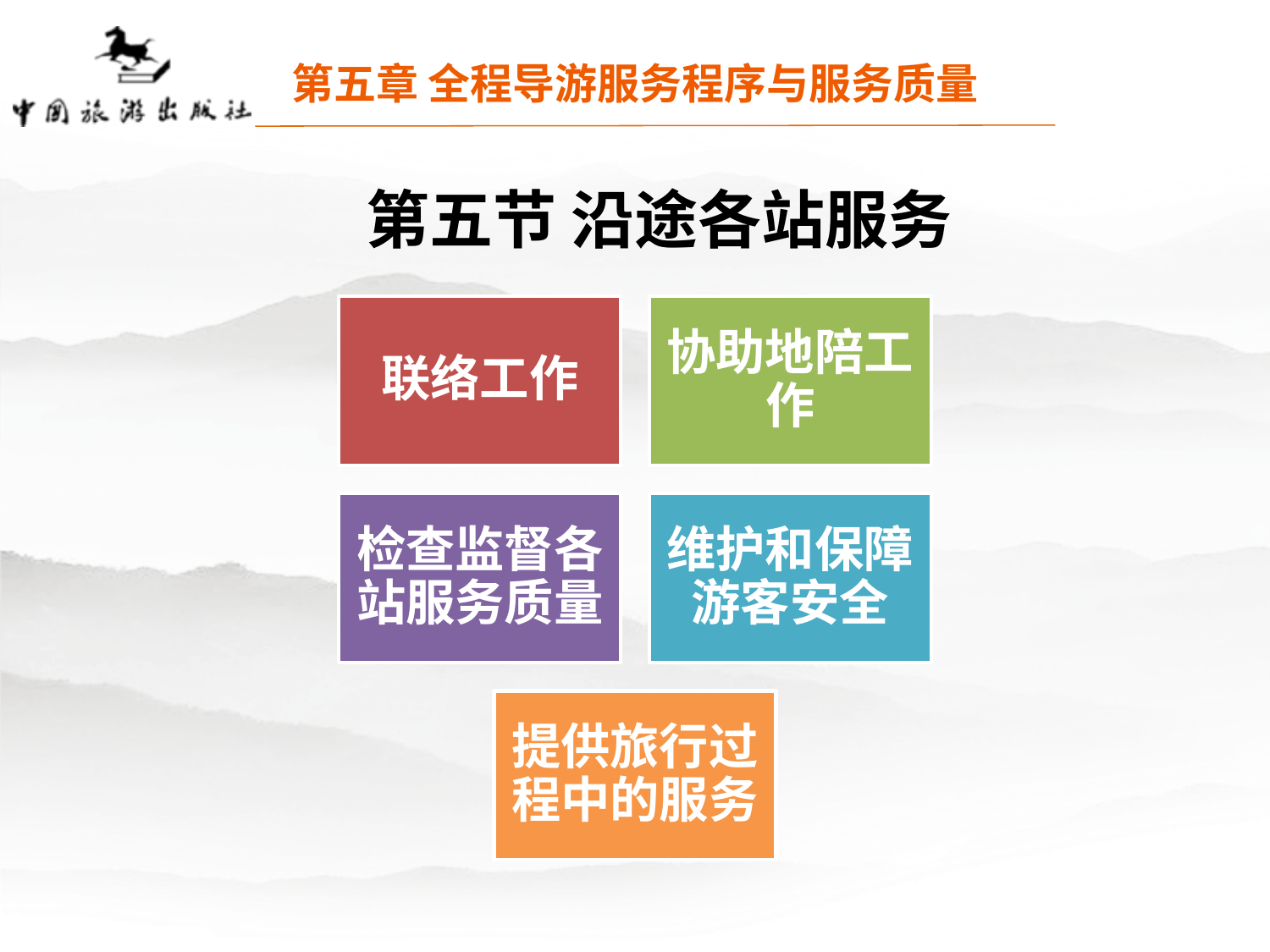

第五章 全程导游服务程序与服务质量
第五节 沿途各站服务
联络工作
协助地陪工作
检查监督各站服务质量
维护和保障游客安全
提供旅行过程中的服务